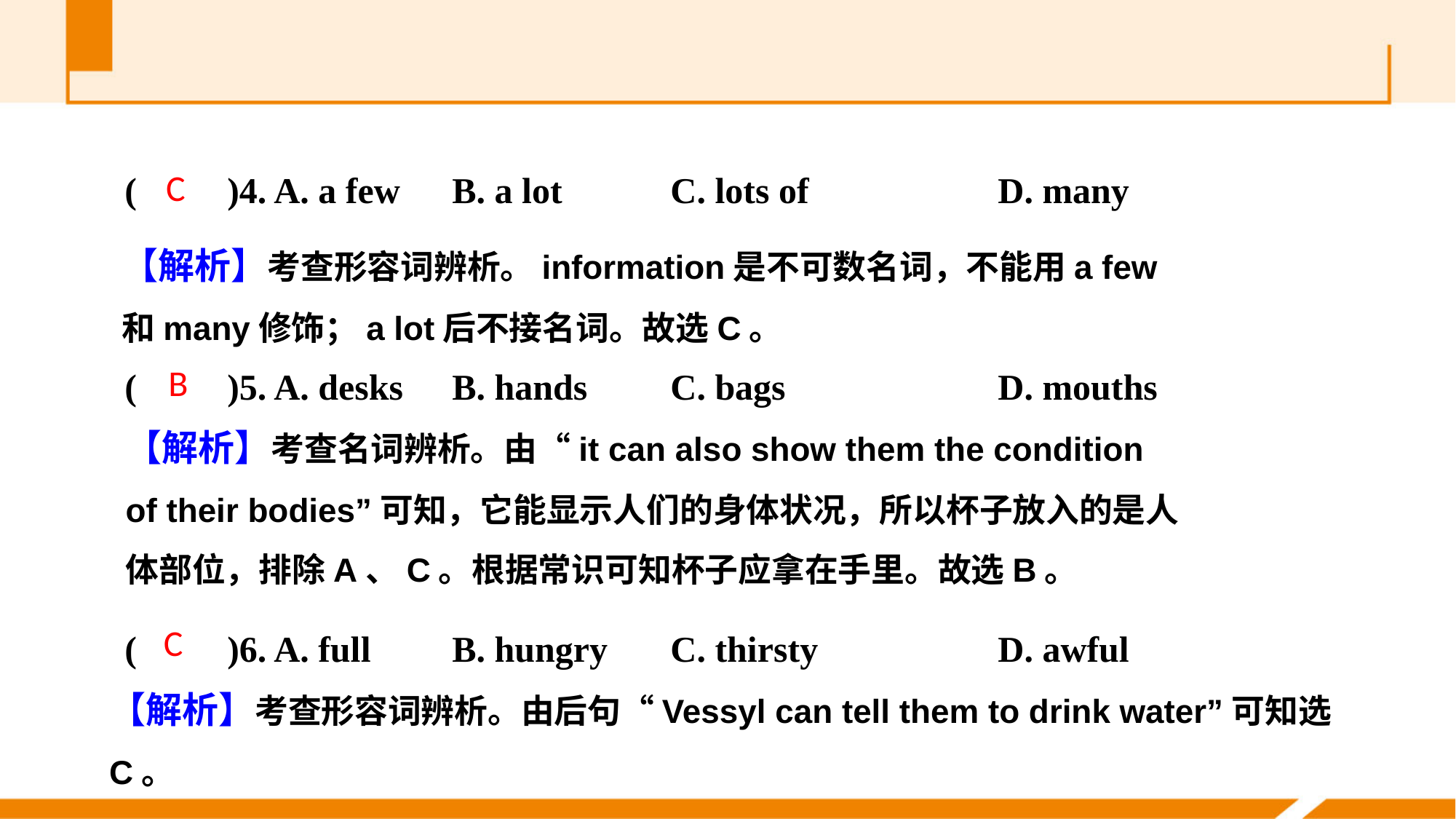

(　　)4. A. a few  	B. a lot	C. lots of  		D. many

(　　)5. A. desks  	B. hands	C. bags  		D. mouths

(　　)6. A. full  	B. hungry	C. thirsty  		D. awful
C
【解析】考查形容词辨析。information是不可数名词，不能用a few和many修饰；a lot后不接名词。故选C。
B
【解析】考查名词辨析。由“it can also show them the condition of their bodies”可知，它能显示人们的身体状况，所以杯子放入的是人体部位，排除A、C。根据常识可知杯子应拿在手里。故选B。
C
【解析】考查形容词辨析。由后句“Vessyl can tell them to drink water”可知选C。